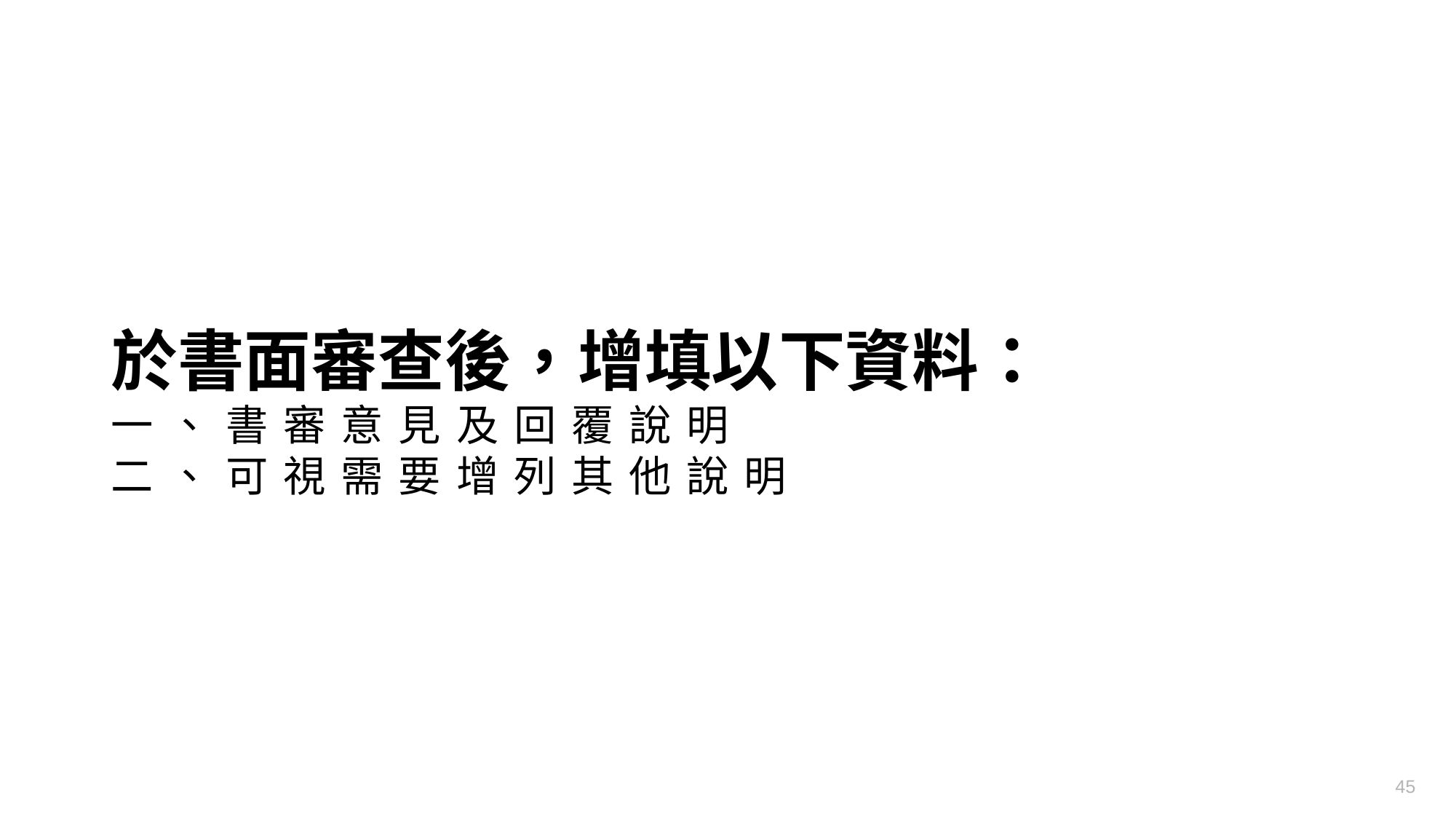

# 於書面審查後，增填以下資料： 一、書審意見及回覆說明 二、可視需要增列其他說明
45